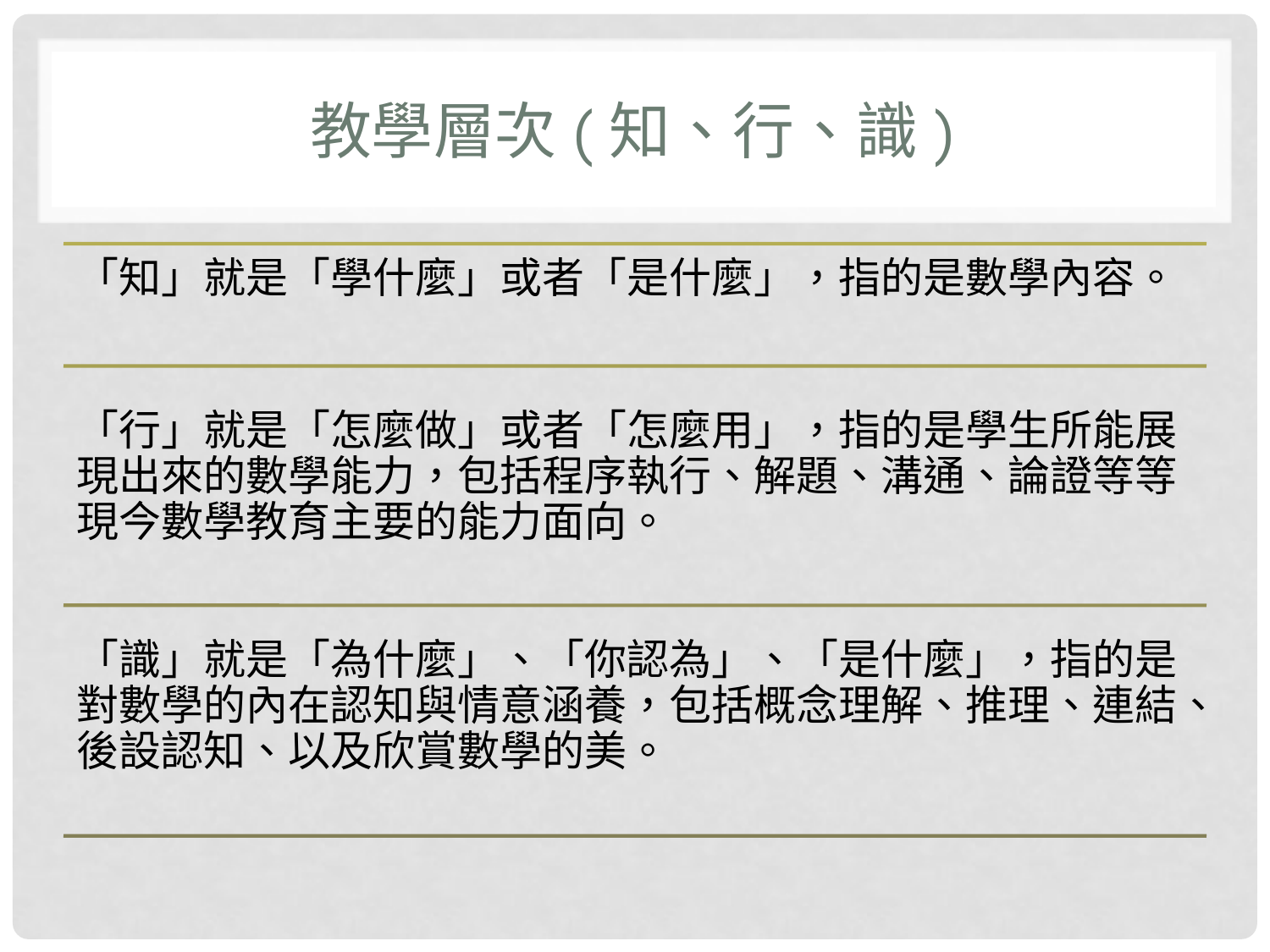

# 教學層次(知、行、識)
「知」就是「學什麼」或者「是什麼」，指的是數學內容。
「行」就是「怎麼做」或者「怎麼用」，指的是學生所能展現出來的數學能力，包括程序執行、解題、溝通、論證等等現今數學教育主要的能力面向。
「識」就是「為什麼」、「你認為」、「是什麼」，指的是對數學的內在認知與情意涵養，包括概念理解、推理、連結、後設認知、以及欣賞數學的美。